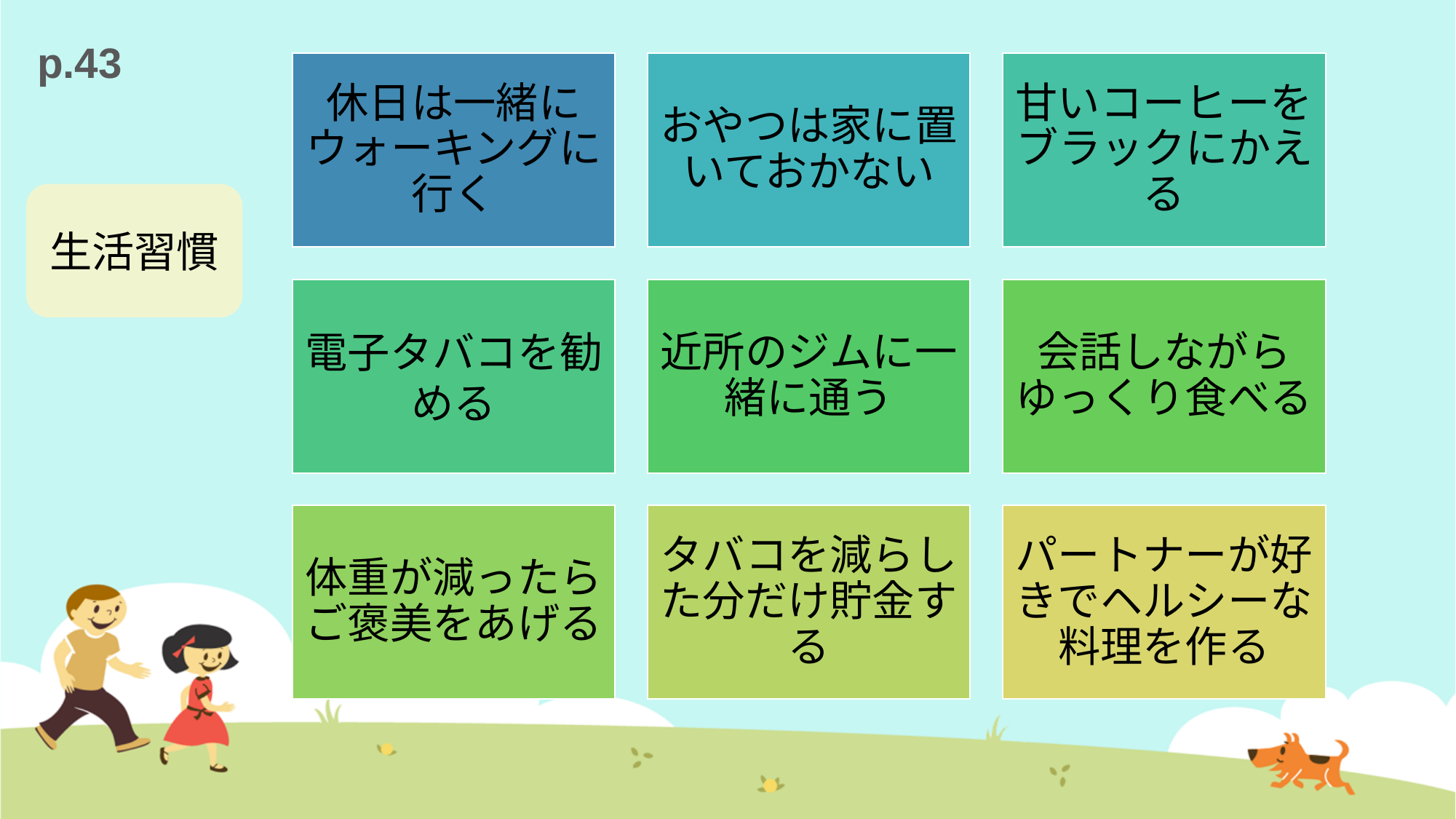

p.43
休日は一緒にウォーキングに行く
おやつは家に置いておかない
甘いコーヒーをブラックにかえる
電子タバコを勧める
近所のジムに一緒に通う
会話しながらゆっくり食べる
体重が減ったらご褒美をあげる
タバコを減らした分だけ貯金する
パートナーが好きでヘルシーな料理を作る
生活習慣